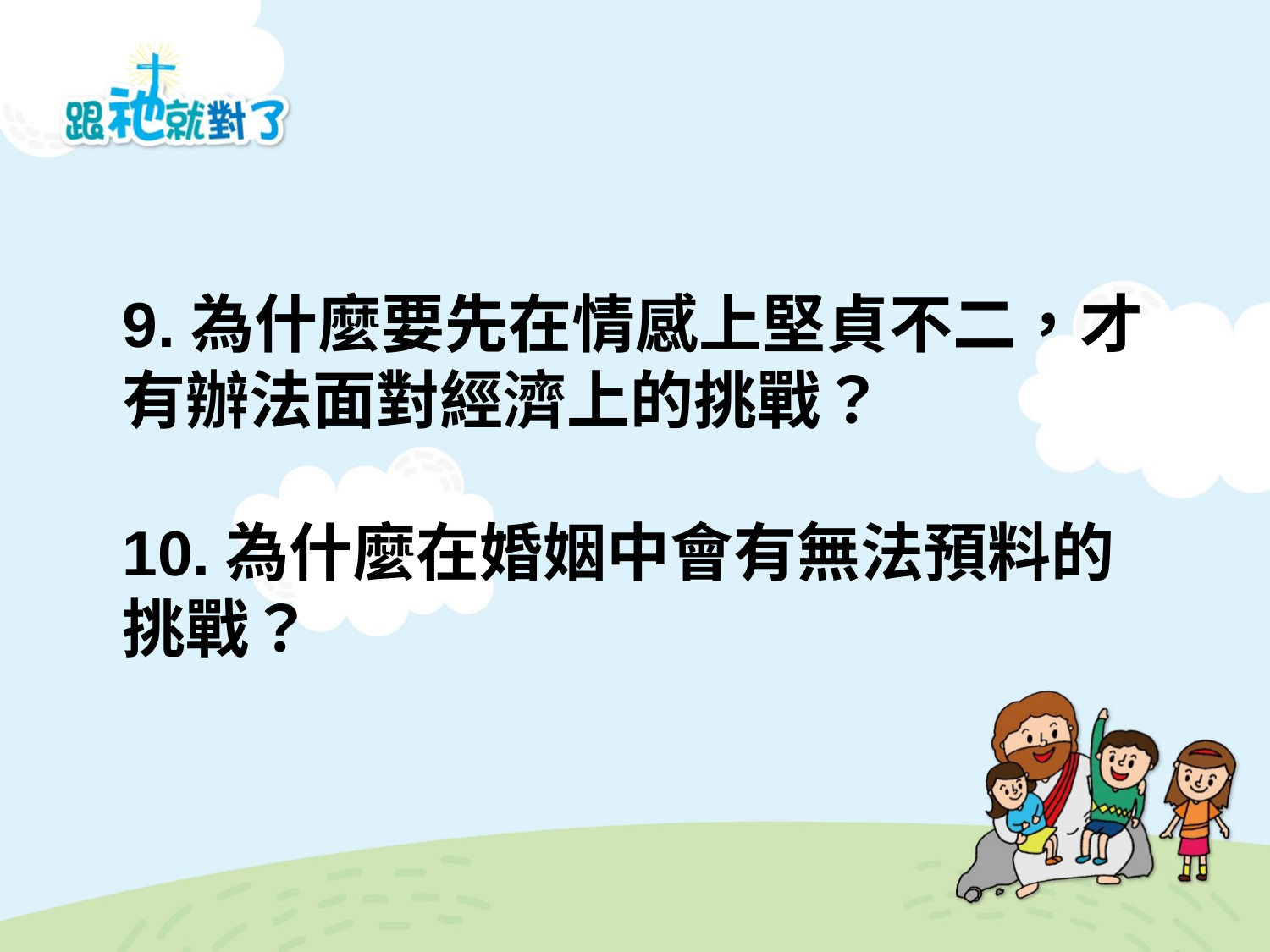

9.為什麼要先在情感上堅貞不二，才有辦法面對經濟上的挑戰？

10.為什麼在婚姻中會有無法預料的挑戰？